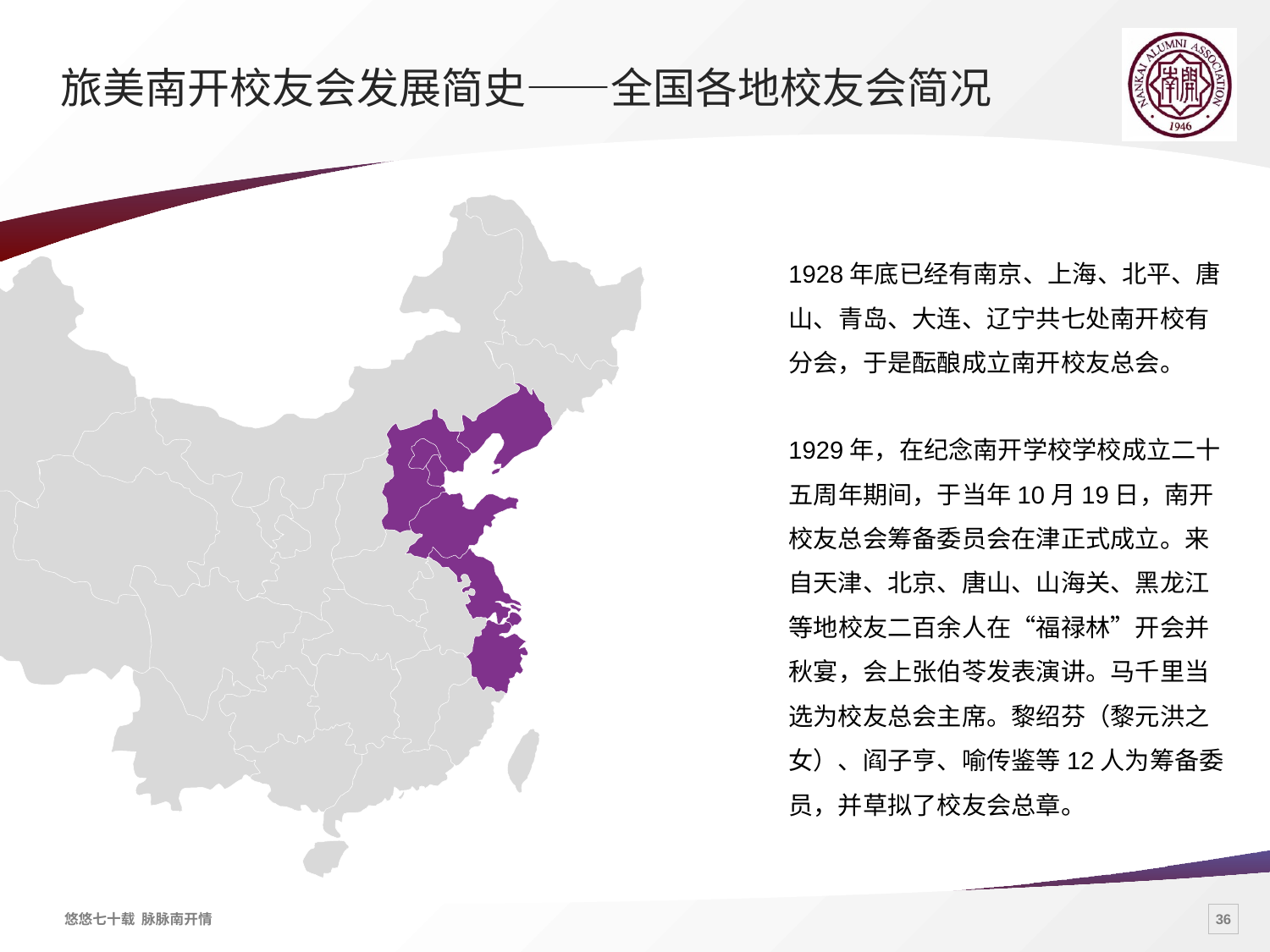

# 旅美南开校友会发展简史——全国各地校友会简况

1928年底已经有南京、上海、北平、唐山、青岛、大连、辽宁共七处南开校有分会，于是酝酿成立南开校友总会。
1929年，在纪念南开学校学校成立二十五周年期间，于当年10月19日，南开校友总会筹备委员会在津正式成立。来自天津、北京、唐山、山海关、黑龙江等地校友二百余人在“福禄林”开会并秋宴，会上张伯苓发表演讲。马千里当选为校友总会主席。黎绍芬（黎元洪之女）、阎子亨、喻传鉴等12人为筹备委员，并草拟了校友会总章。